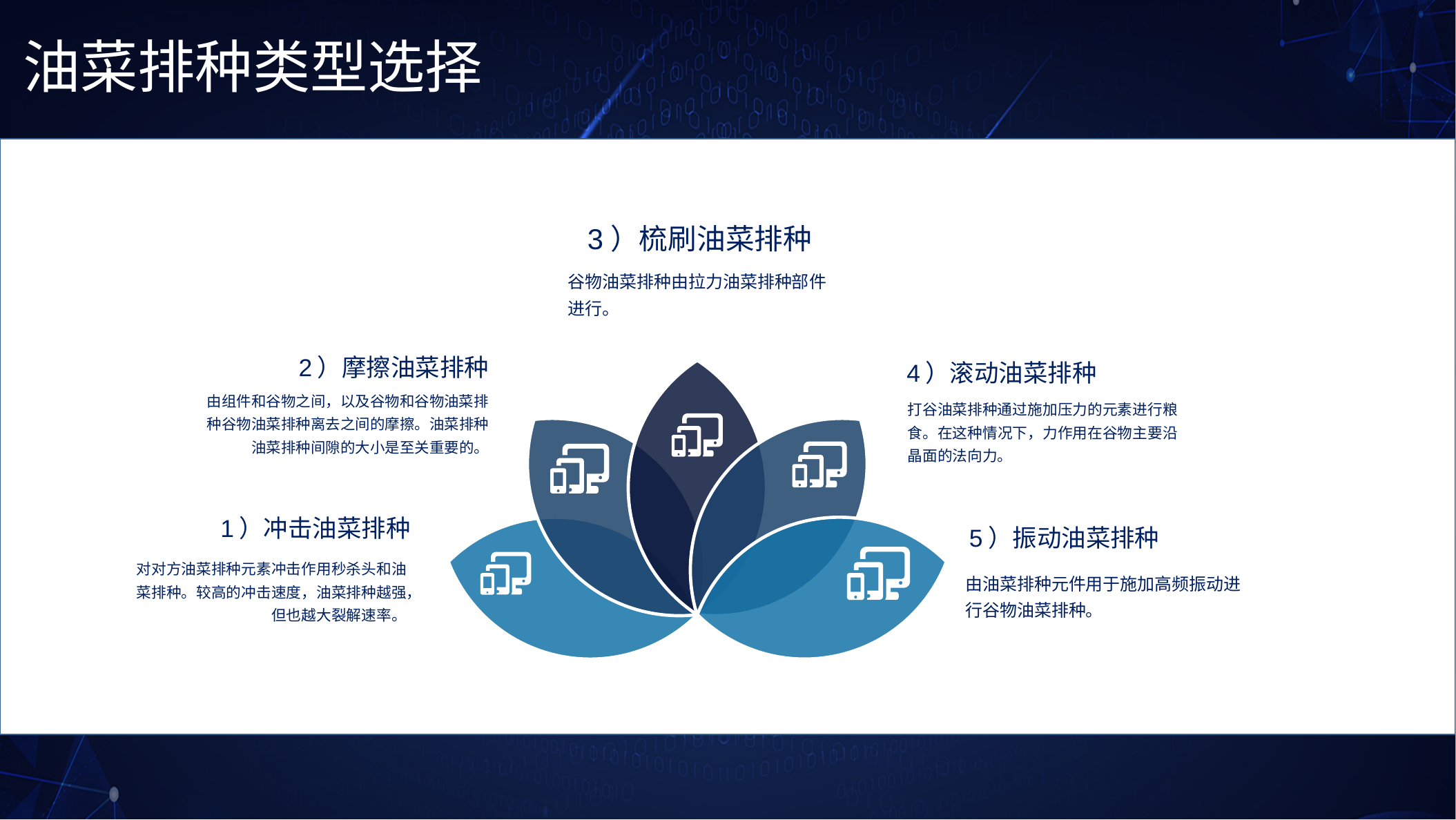

# 油菜排种类型选择
3）梳刷油菜排种
谷物油菜排种由拉力油菜排种部件进行。
2）摩擦油菜排种
由组件和谷物之间，以及谷物和谷物油菜排种谷物油菜排种离去之间的摩擦。油菜排种油菜排种间隙的大小是至关重要的。
4）滚动油菜排种
打谷油菜排种通过施加压力的元素进行粮食。在这种情况下，力作用在谷物主要沿晶面的法向力。

1）冲击油菜排种
对对方油菜排种元素冲击作用秒杀头和油菜排种。较高的冲击速度，油菜排种越强，但也越大裂解速率。

5）振动油菜排种
由油菜排种元件用于施加高频振动进行谷物油菜排种。